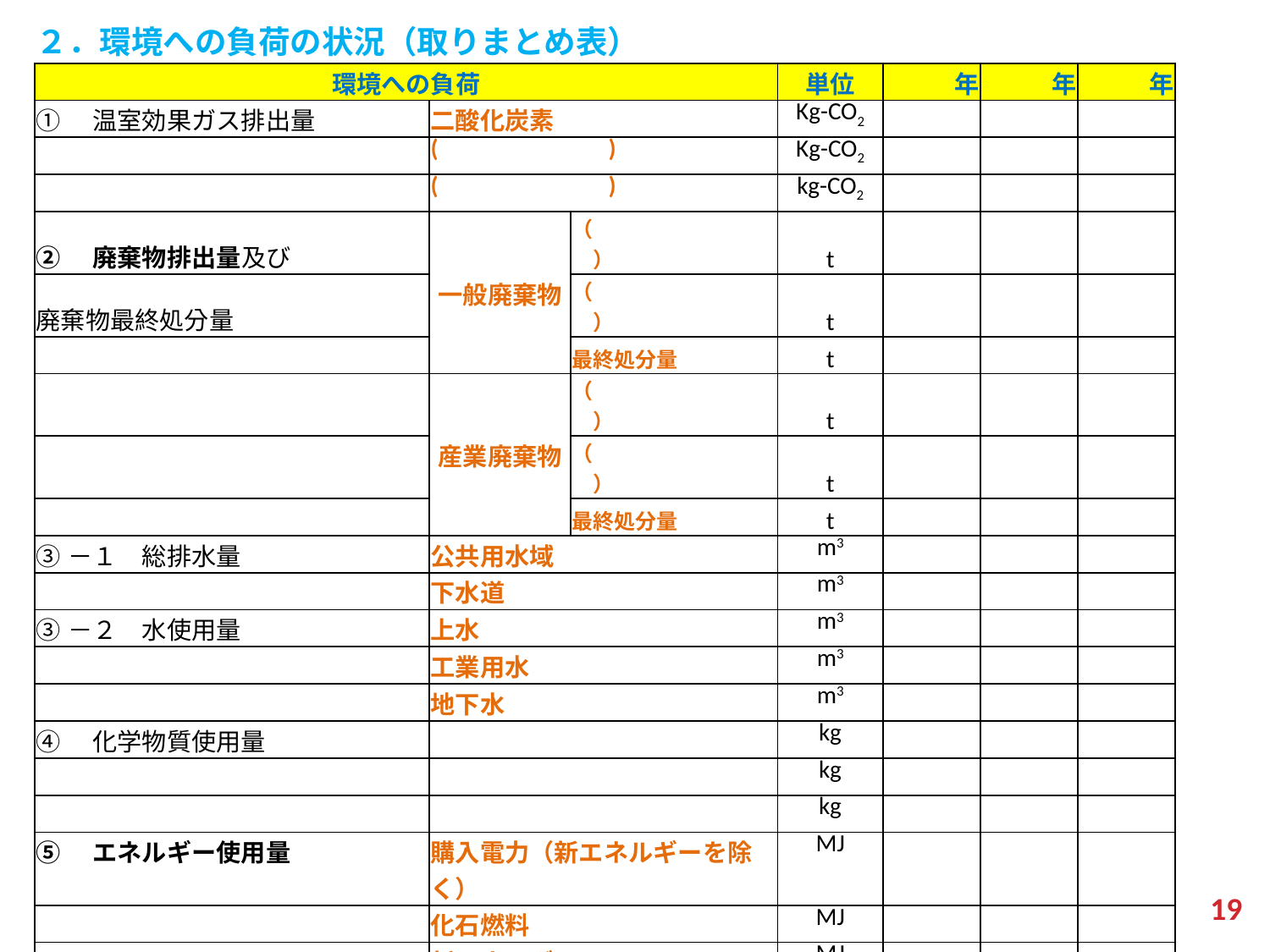

| ２．環境への負荷の状況（取りまとめ表） |  |  |  |  |  |  |
| --- | --- | --- | --- | --- | --- | --- |
| 環境への負荷 |  |  | 単位 | 年 | 年 | 年 |
| ①　温室効果ガス排出量 | 二酸化炭素 |  | Kg-CO2 |  |  |  |
|  | ( ) |  | Kg-CO2 |  |  |  |
|  | ( ) |  | kg-CO2 |  |  |  |
| ②　廃棄物排出量及び | 一般廃棄物 | （　　　　　　　　　） | t |  |  |  |
| 廃棄物最終処分量 |  | （　　　　　　　　　） | t |  |  |  |
|  |  | 最終処分量 | t |  |  |  |
|  | 産業廃棄物 | （　　　　　　　　　） | t |  |  |  |
|  |  | （　　　　　　　　　） | t |  |  |  |
|  |  | 最終処分量 | t |  |  |  |
| ③－１　総排水量 | 公共用水域 |  | m3 |  |  |  |
|  | 下水道 |  | m3 |  |  |  |
| ③－２　水使用量 | 上水 |  | m3 |  |  |  |
|  | 工業用水 |  | m3 |  |  |  |
|  | 地下水 |  | m3 |  |  |  |
| ④　化学物質使用量 |  |  | kg |  |  |  |
|  |  |  | kg |  |  |  |
|  |  |  | kg |  |  |  |
| ⑤　エネルギー使用量 | 購入電力（新エネルギーを除く） |  | MJ |  |  |  |
|  | 化石燃料 |  | MJ |  |  |  |
|  | 新エネルギー |  | MJ |  |  |  |
|  | その他 |  | MJ |  |  |  |
| ⑥　物質使用量 | 資源使用量 |  | t |  |  |  |
|  | 循環資源使用量 |  | t |  |  |  |
| ⑦　サイト内で循環的利用を | 利用された物質量 |  | t |  |  |  |
| 行っている物質量等 | 水の利用量 |  | m3 |  |  |  |
| ⑧　総製品生産量または | 製品生産量等 |  | t |  |  |  |
| 総商品販売量 | 環境負荷低減に資する製品等 |  | t |  |  |  |
|  | 容器包装使用量 |  | t |  |  |  |
19